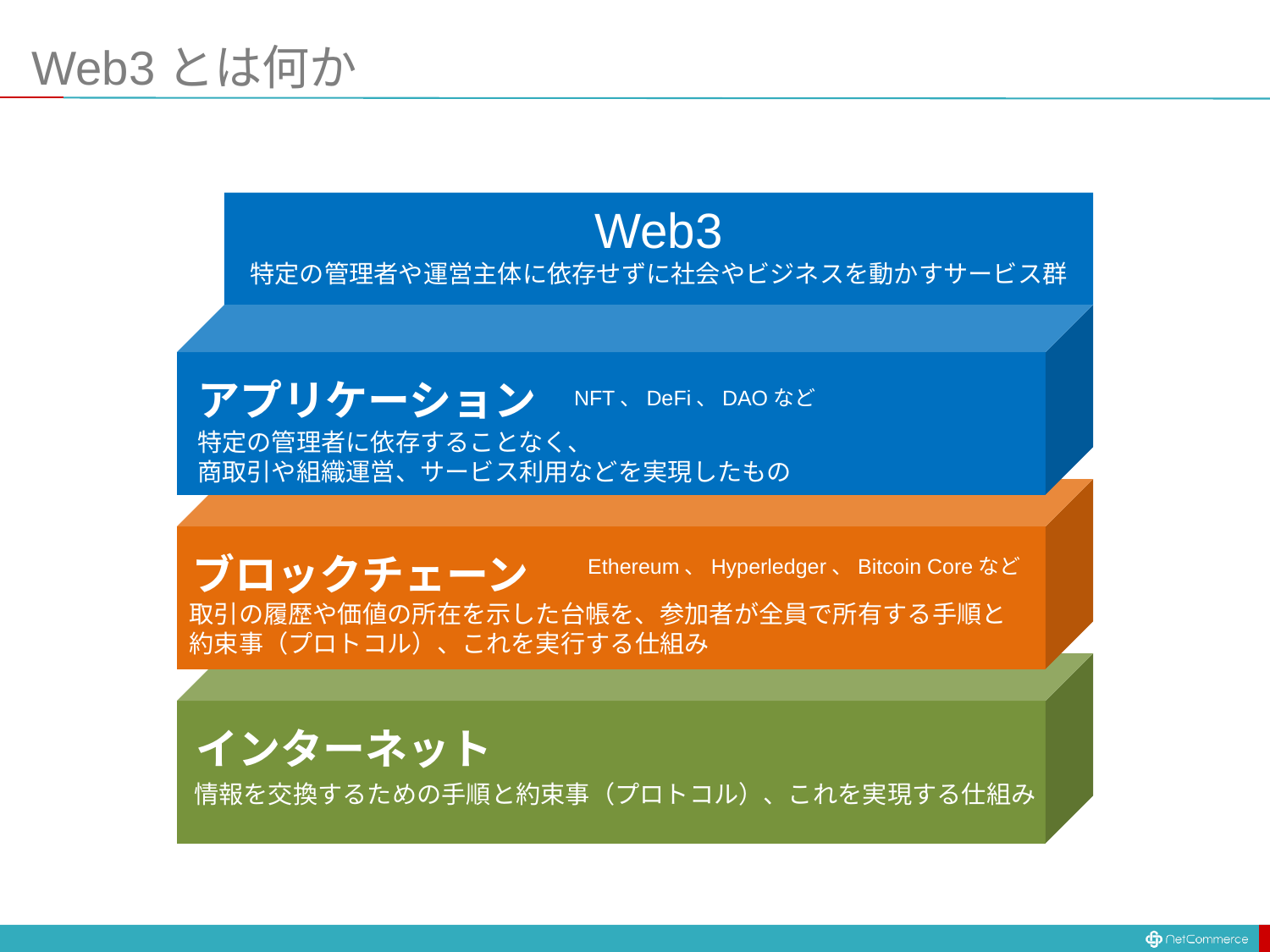

# Web3とは何か

Web3
特定の管理者や運営主体に依存せずに社会やビジネスを動かすサービス群

アプリケーション
NFT、DeFi、DAOなど
特定の管理者に依存することなく、
商取引や組織運営、サービス利用などを実現したもの

ブロックチェーン
Ethereum、Hyperledger、Bitcoin Coreなど
取引の履歴や価値の所在を示した台帳を、参加者が全員で所有する手順と約束事（プロトコル）、これを実行する仕組み

インターネット
情報を交換するための手順と約束事（プロトコル）、これを実現する仕組み